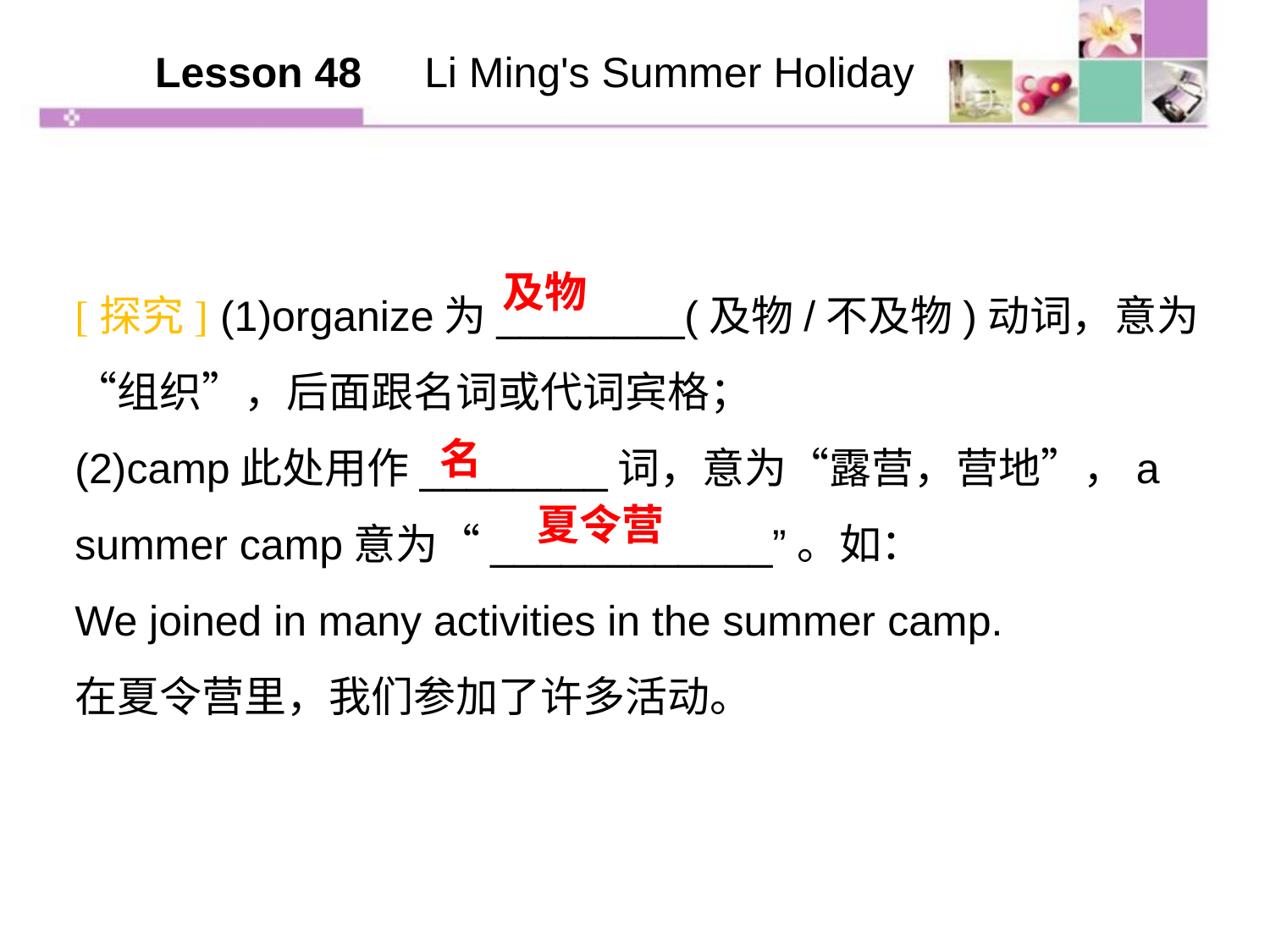

Lesson 48　Li Ming's Summer Holiday
[探究] (1)organize为________(及物/不及物)动词，意为“组织”，后面跟名词或代词宾格；
(2)camp此处用作________词，意为“露营，营地”，a summer camp意为“____________”。如：
We joined in many activities in the summer camp.
在夏令营里，我们参加了许多活动。
及物
名
夏令营